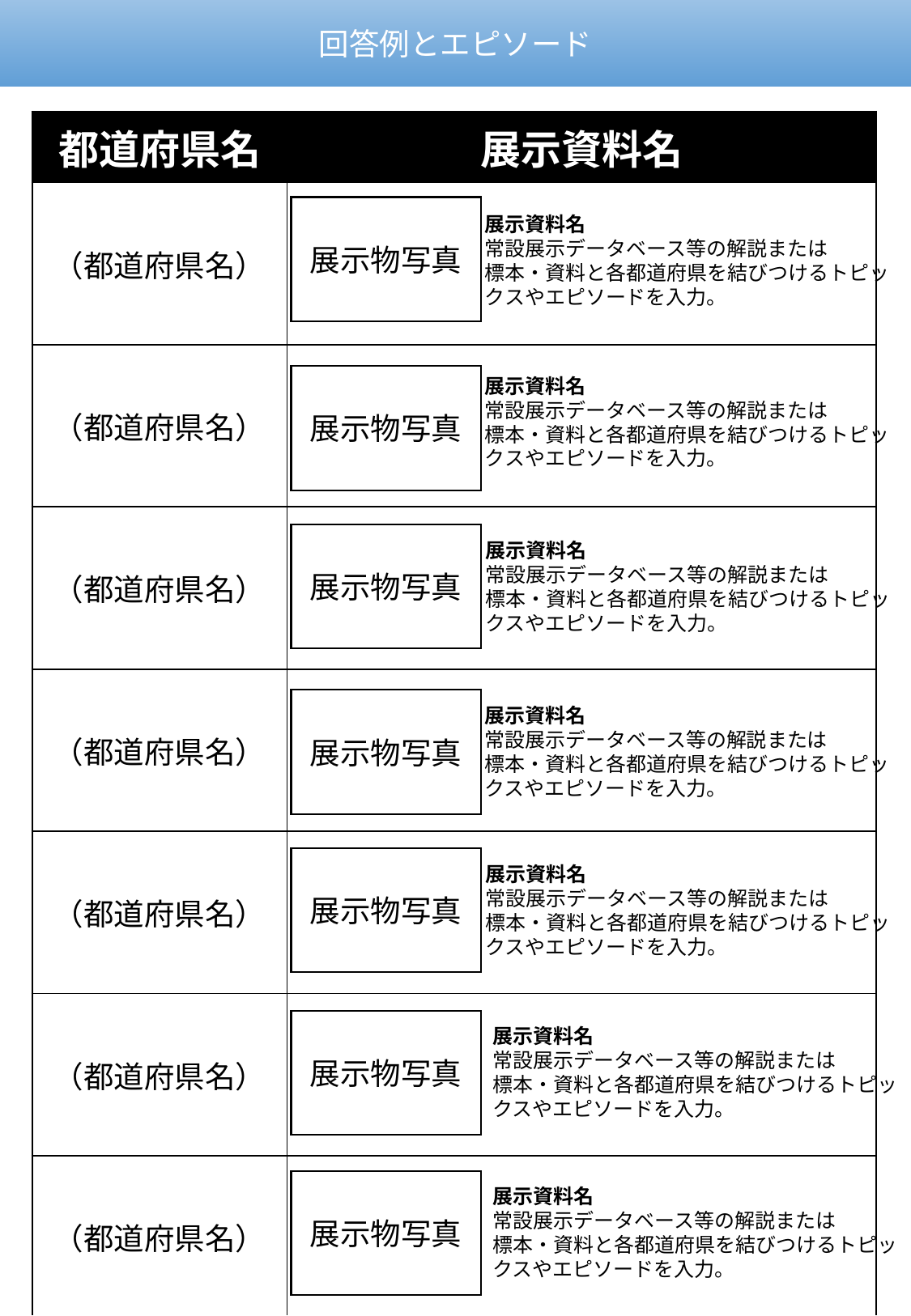

回答例とエピソード
| 都道府県名 | 展示資料名 |
| --- | --- |
| （都道府県名） |  |
| （都道府県名） |  |
| （都道府県名） |  |
| （都道府県名） |  |
| （都道府県名） |  |
| （都道府県名） |  |
| （都道府県名） |  |
展示物写真
展示資料名
常設展示データベース等の解説または
標本・資料と各都道府県を結びつけるトピックスやエピソードを入力。
展示物写真
展示資料名
常設展示データベース等の解説または
標本・資料と各都道府県を結びつけるトピックスやエピソードを入力。
展示物写真
展示資料名
常設展示データベース等の解説または
標本・資料と各都道府県を結びつけるトピックスやエピソードを入力。
展示物写真
展示資料名
常設展示データベース等の解説または
標本・資料と各都道府県を結びつけるトピックスやエピソードを入力。
展示物写真
展示資料名
常設展示データベース等の解説または
標本・資料と各都道府県を結びつけるトピックスやエピソードを入力。
展示物写真
展示資料名
常設展示データベース等の解説または
標本・資料と各都道府県を結びつけるトピックスやエピソードを入力。
展示物写真
展示資料名
常設展示データベース等の解説または
標本・資料と各都道府県を結びつけるトピックスやエピソードを入力。